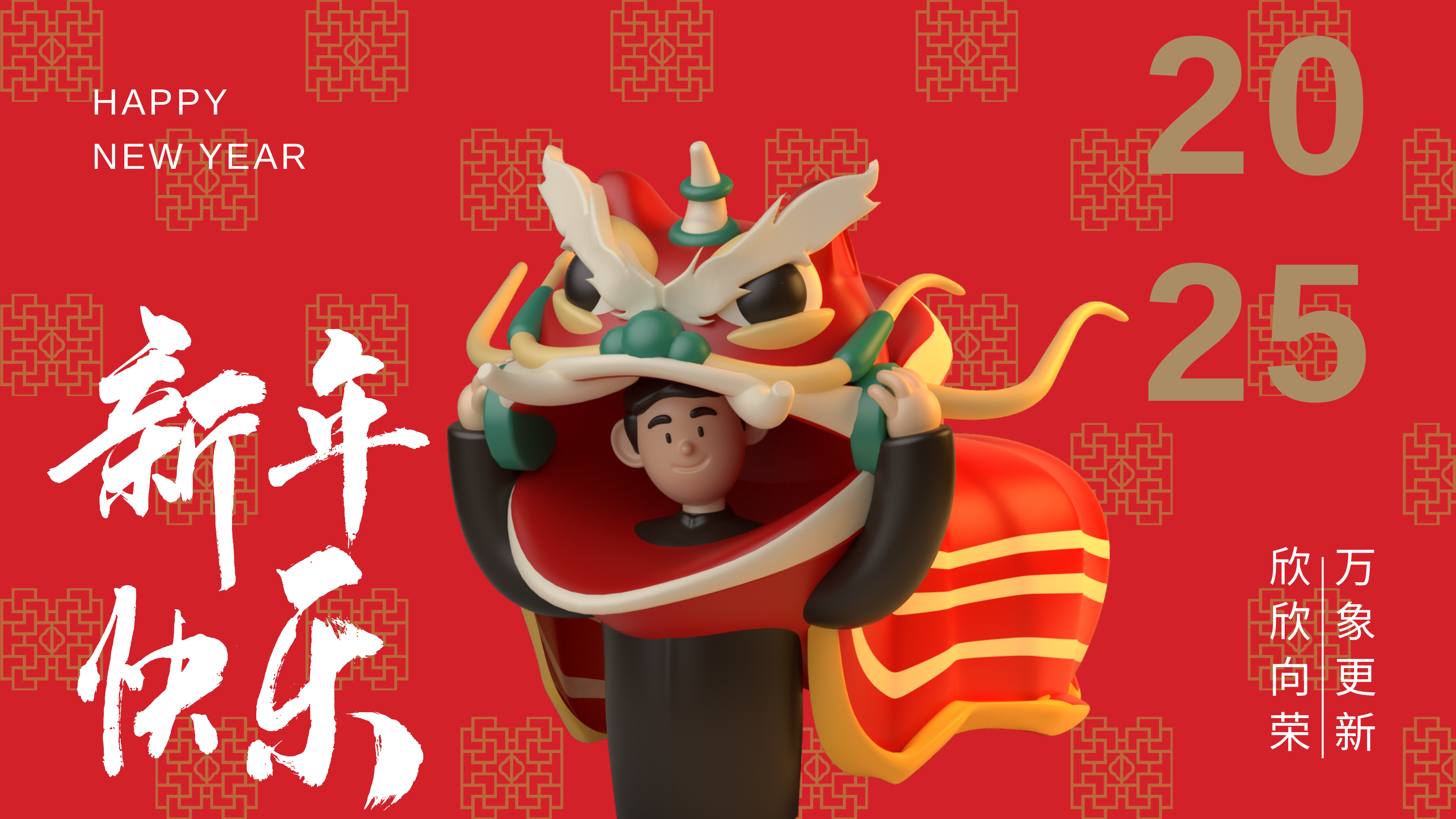

20
25
HAPPY
NEW YEAR

欣欣向荣
万象更新